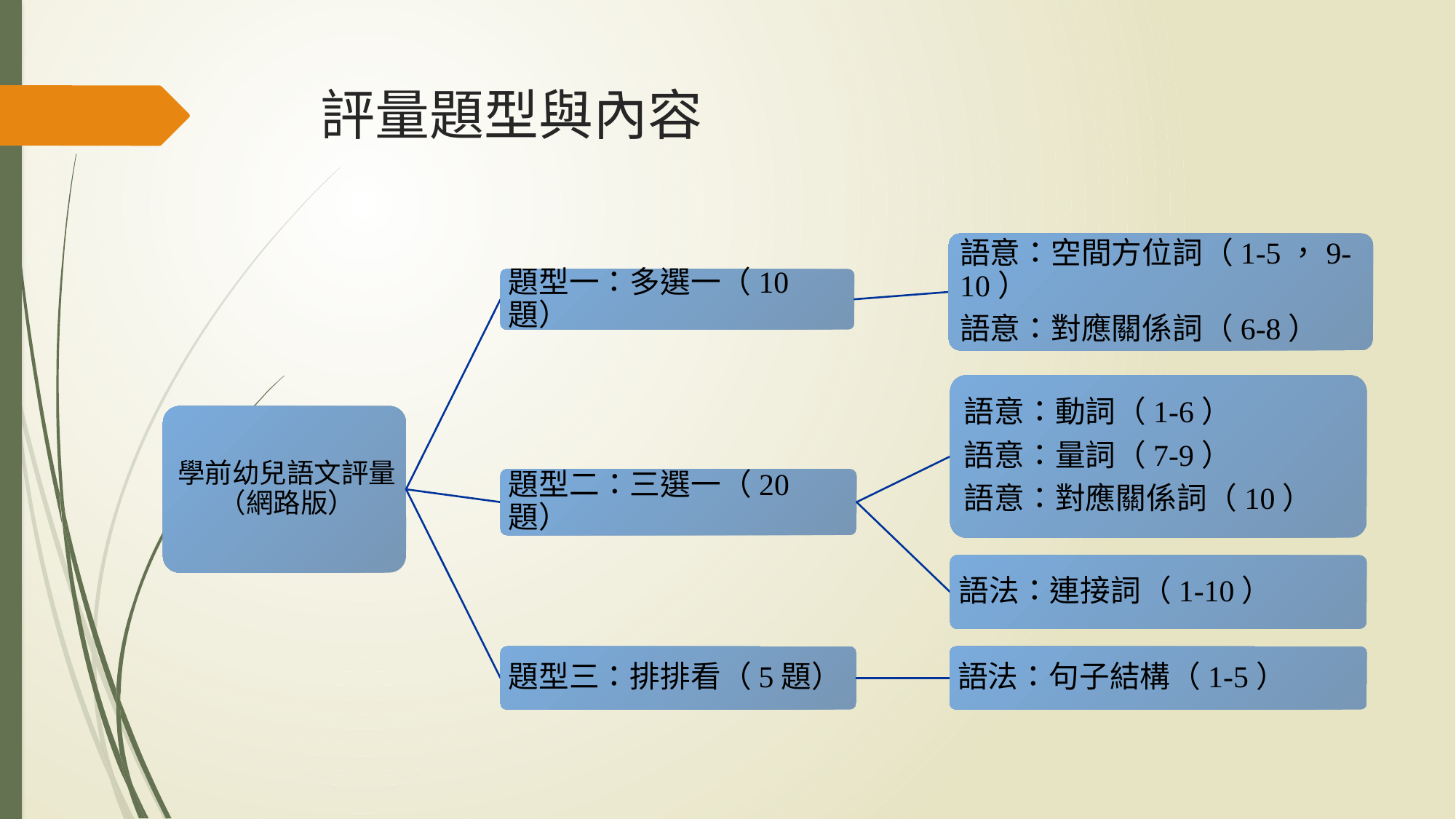

# 評量題型與內容
學前幼兒語文評量（網路版）

題型一：多選一（10題）

語意：空間方位詞（1-5，9-10）
語意：對應關係詞（6-8）

題型二：三選一（20題）

語意：動詞（1-6）
語意：量詞（7-9）
語意：對應關係詞（10）

語法：連接詞（1-10）

題型三：排排看（5題）

語法：句子結構（1-5）